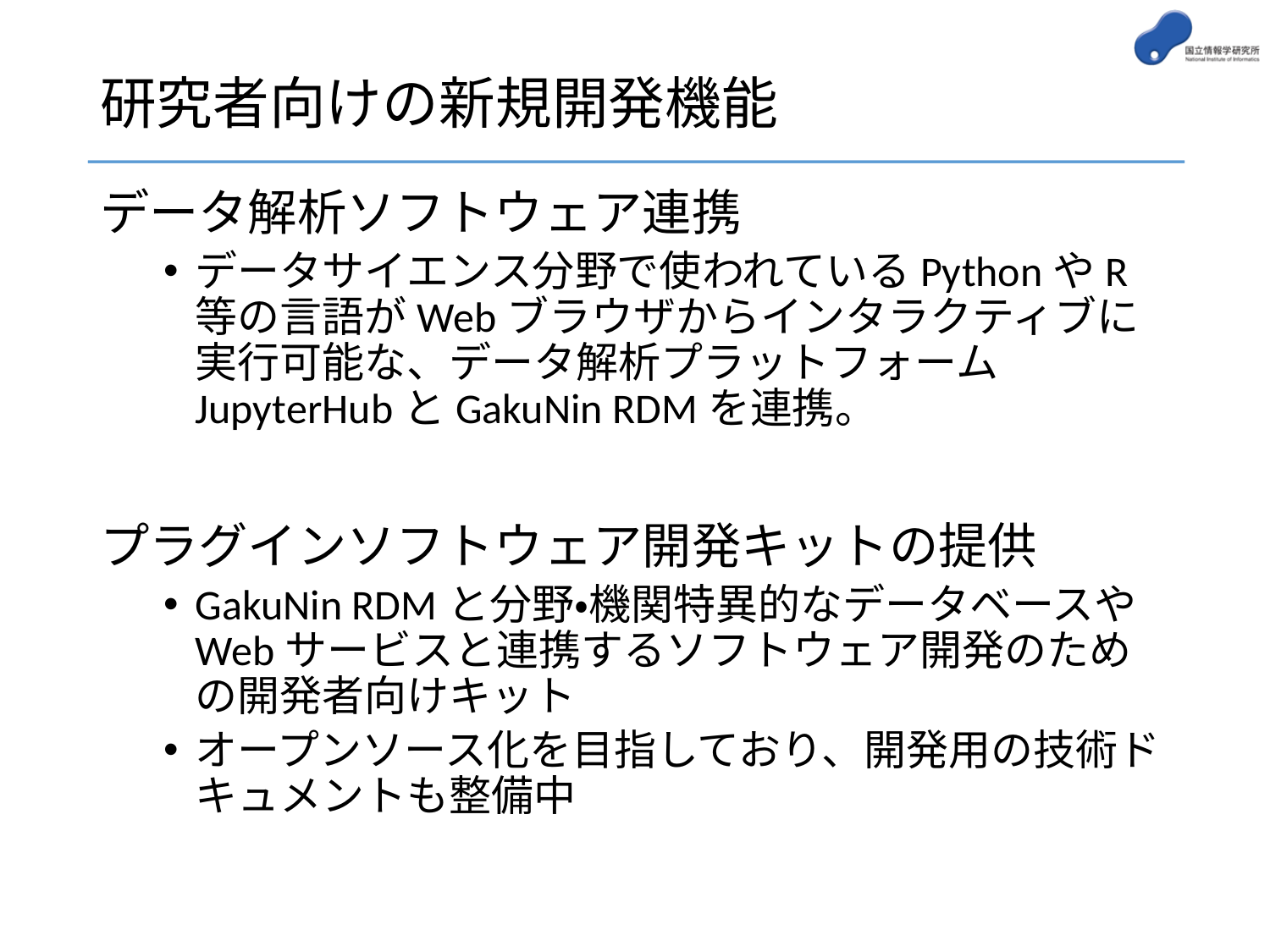

# 研究者向けの新規開発機能
データ解析ソフトウェア連携
データサイエンス分野で使われているPythonやR等の言語がWebブラウザからインタラクティブに実行可能な、データ解析プラットフォームJupyterHubとGakuNin RDMを連携。

プラグインソフトウェア開発キットの提供
GakuNin RDMと分野・機関特異的なデータベースやWebサービスと連携するソフトウェア開発のための開発者向けキット
オープンソース化を目指しており、開発用の技術ドキュメントも整備中